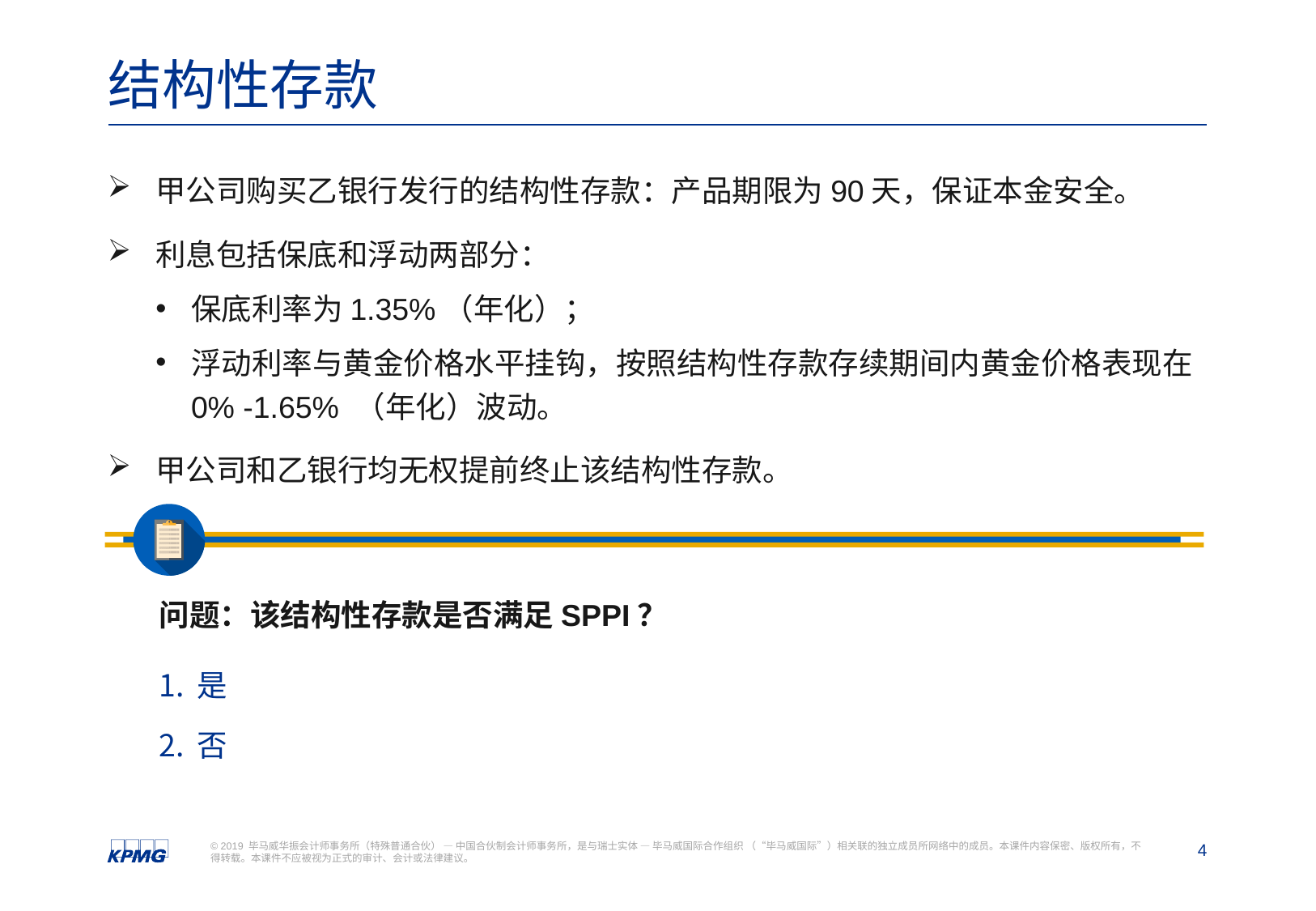

# 结构性存款
甲公司购买乙银行发行的结构性存款：产品期限为90天，保证本金安全。
利息包括保底和浮动两部分：
保底利率为1.35%（年化）；
浮动利率与黄金价格水平挂钩，按照结构性存款存续期间内黄金价格表现在0% -1.65% （年化）波动。
甲公司和乙银行均无权提前终止该结构性存款。

问题：该结构性存款是否满足SPPI？
是
否